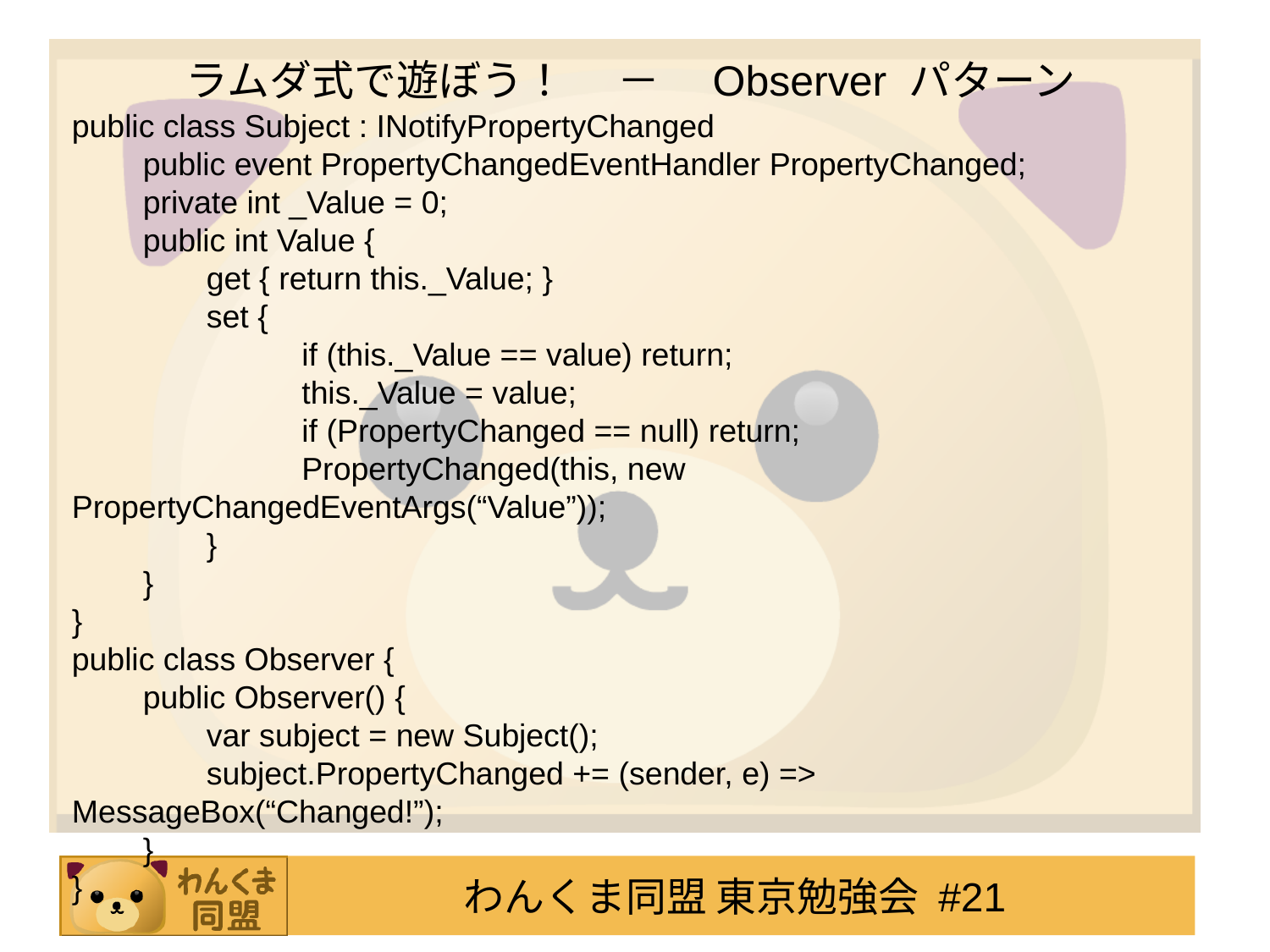

# ラムダ式で遊ぼう！ 　－　Observer パターン
public class Subject : INotifyPropertyChanged
　　public event PropertyChangedEventHandler PropertyChanged;
　　private int _Value = 0;
　　public int Value {
　　　　get { return this._Value; }
　　　　set {
　　　　　　　if (this._Value == value) return;
　　　　　　　this._Value = value;
　　　　　　　if (PropertyChanged == null) return;
　　　　　　　PropertyChanged(this, new PropertyChangedEventArgs(“Value”));
　　　　}
　　}
}
public class Observer {
　　public Observer() {
　　　　var subject = new Subject();
　　　　subject.PropertyChanged += (sender, e) => MessageBox(“Changed!”);
　　}
}